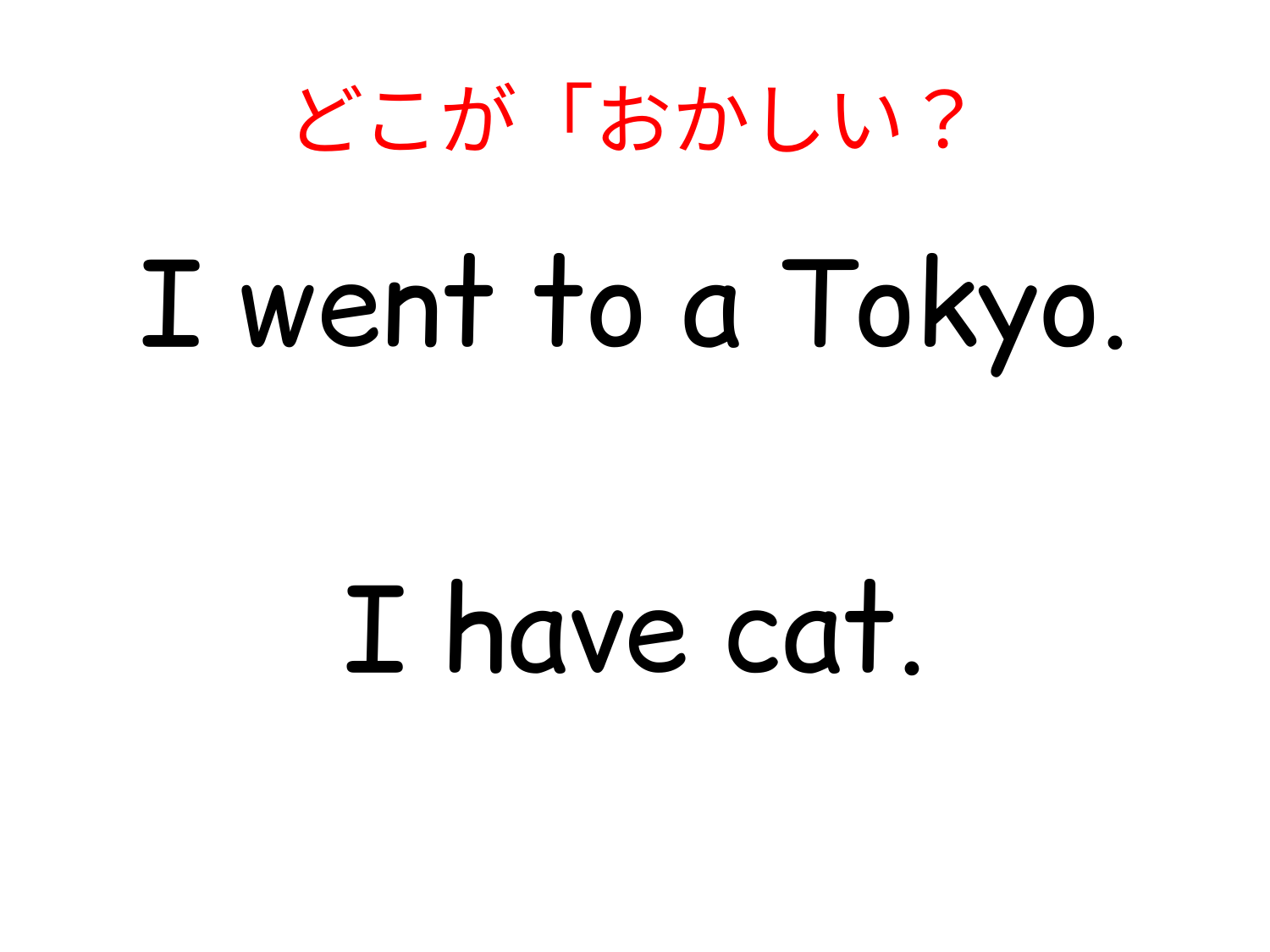

# どこが「おかしい？
I went to a Tokyo.

I have cat.